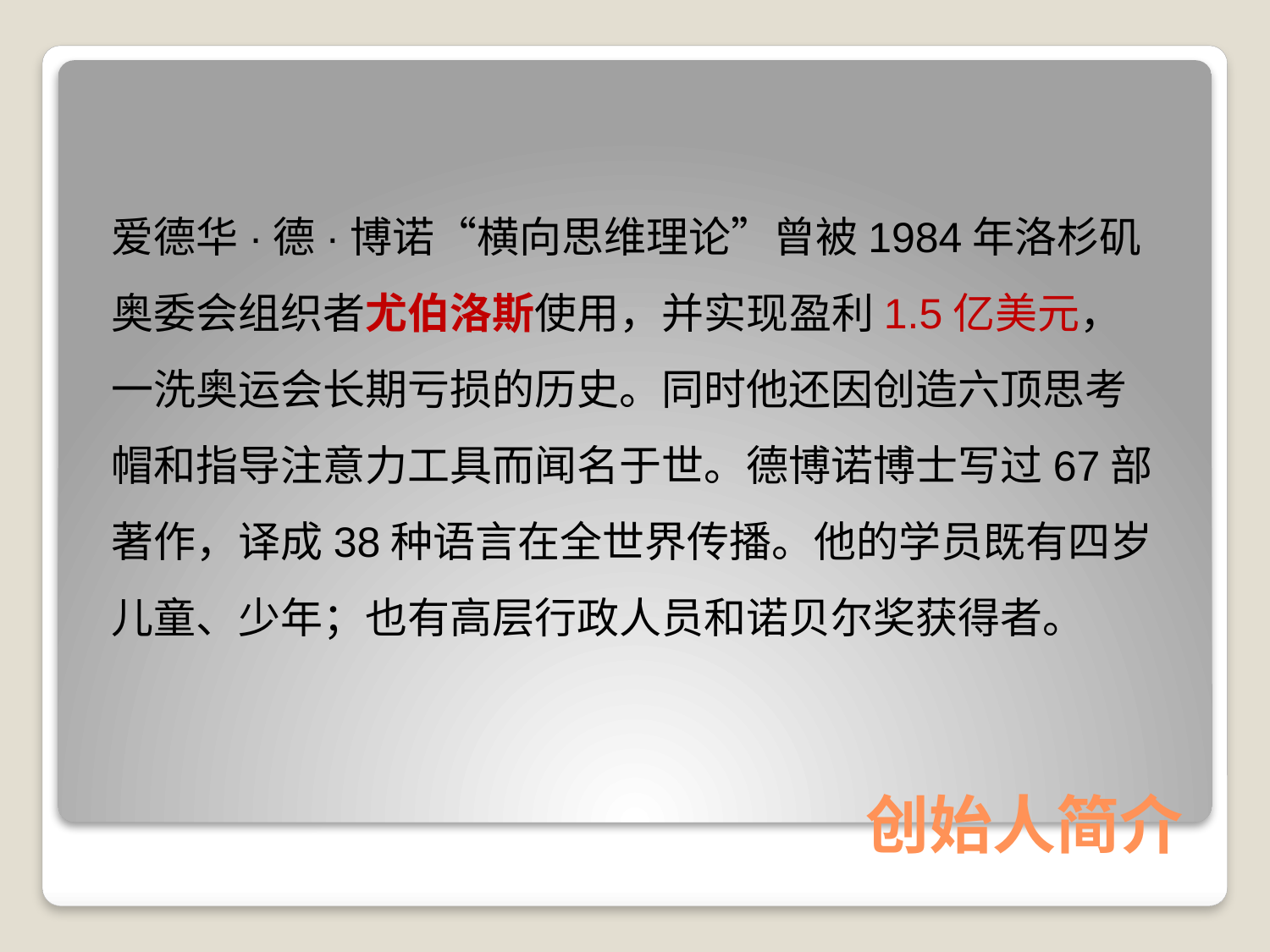

爱德华·德·博诺“横向思维理论”曾被1984年洛杉矶奥委会组织者尤伯洛斯使用，并实现盈利1.5亿美元，一洗奥运会长期亏损的历史。同时他还因创造六顶思考帽和指导注意力工具而闻名于世。德博诺博士写过67部著作，译成38种语言在全世界传播。他的学员既有四岁儿童、少年；也有高层行政人员和诺贝尔奖获得者。
创始人简介